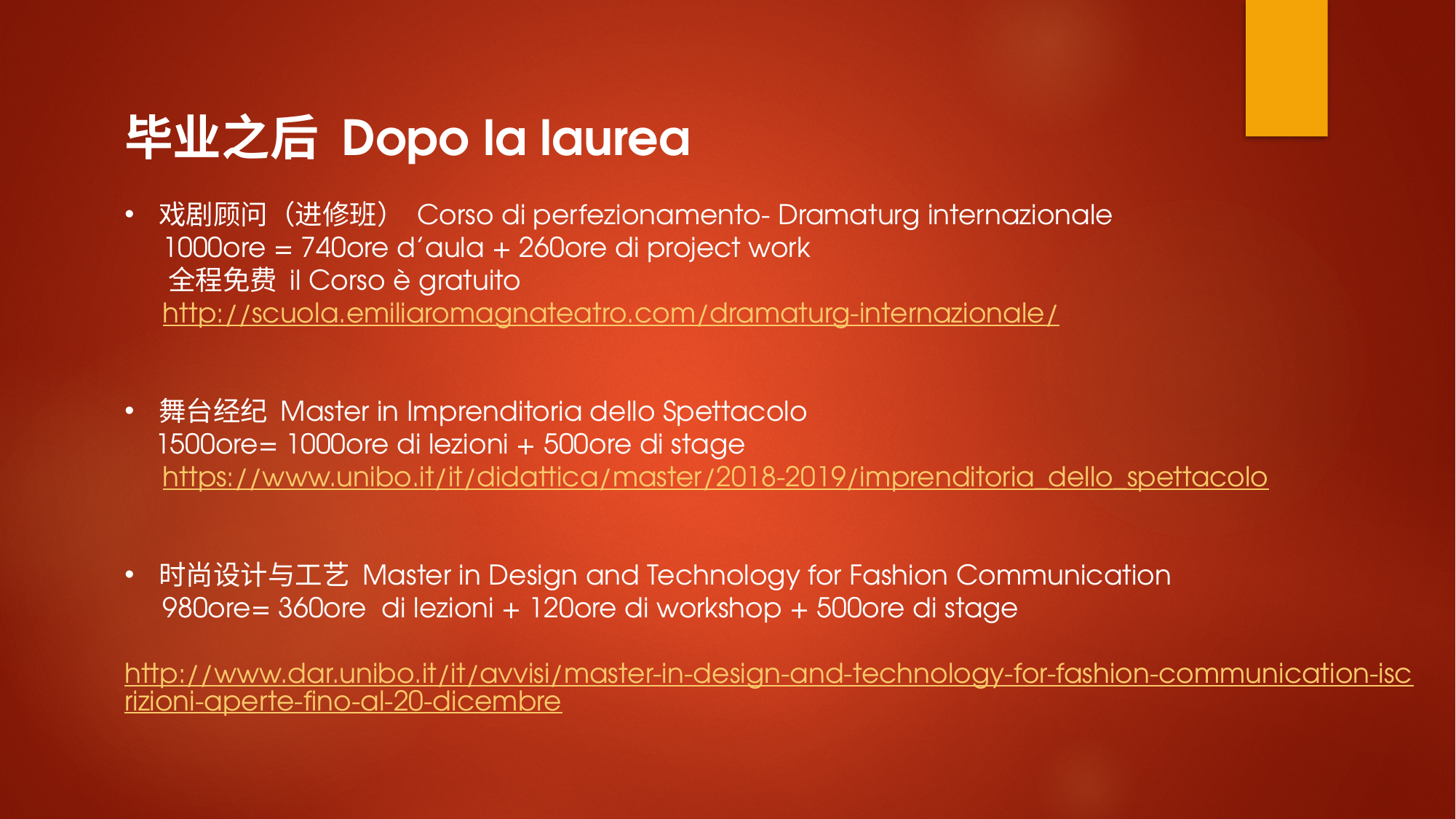

毕业之后 Dopo la laurea

戏剧顾问（进修班） Corso di perfezionamento- Dramaturg internazionale
     1000ore = 740ore d’aula + 260ore di project work
      全程免费 il Corso è gratuito
     http://scuola.emiliaromagnateatro.com/dramaturg-internazionale/

舞台经纪 Master in Imprenditoria dello Spettacolo
    1500ore= 1000ore di lezioni + 500ore di stage
     https://www.unibo.it/it/didattica/master/2018-2019/imprenditoria_dello_spettacolo

时尚设计与工艺 Master in Design and Technology for Fashion Communication
     980ore= 360ore  di lezioni + 120ore di workshop + 500ore di stage
     http://www.dar.unibo.it/it/avvisi/master-in-design-and-technology-for-fashion-communication-iscrizioni-aperte-fino-al-20-dicembre